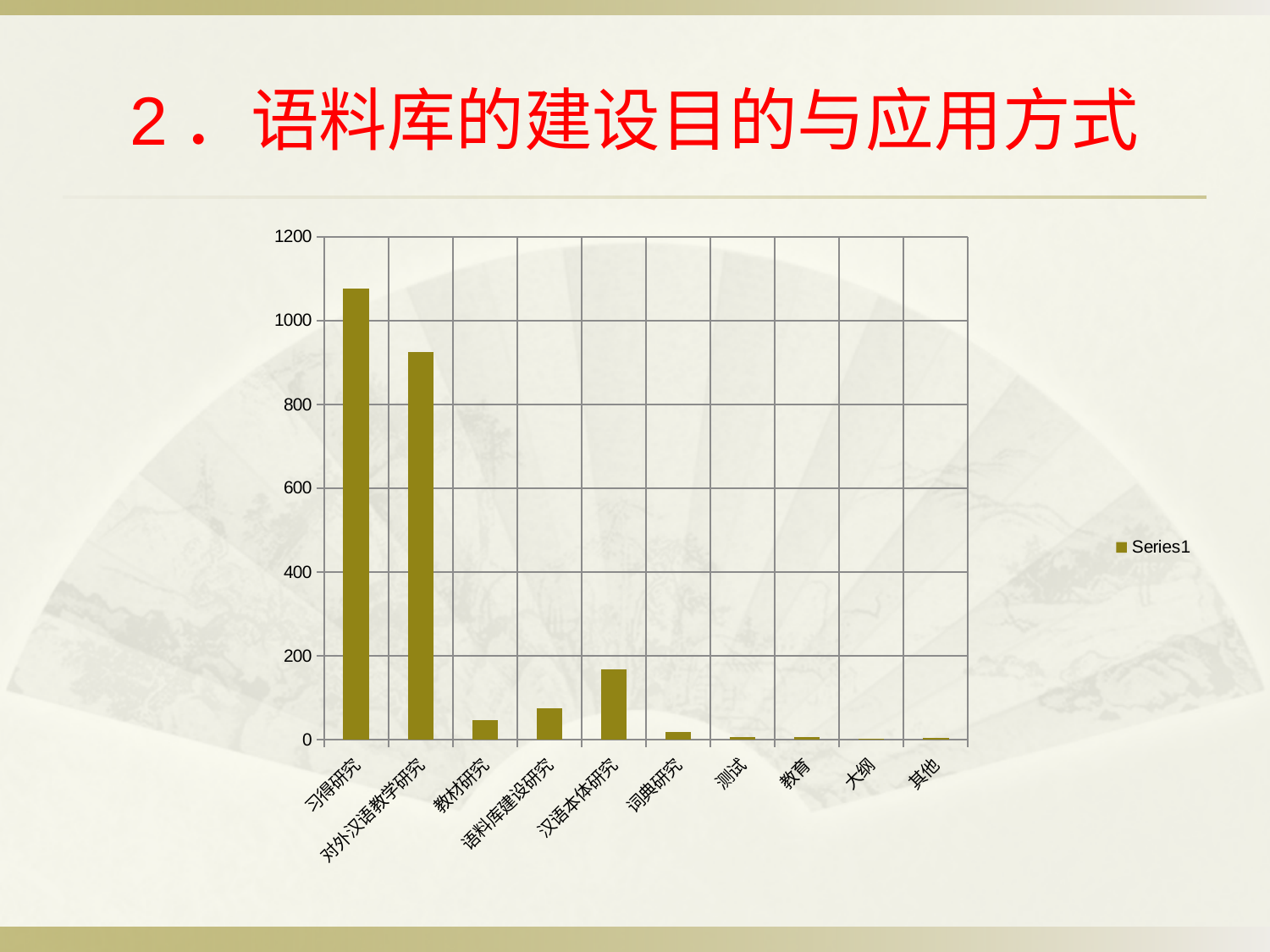

# 2．语料库的建设目的与应用方式

### Chart

| Category |  |
|---|---|
| 习得研究 | 1076.0 |
| 对外汉语教学研究 | 924.0 |
| 教材研究 | 46.0 |
| 语料库建设研究 | 75.0 |
| 汉语本体研究 | 167.0 |
| 词典研究 | 19.0 |
| 测试 | 6.0 |
| 教育 | 6.0 |
| 大纲 | 2.0 |
| 其他 | 5.0 |